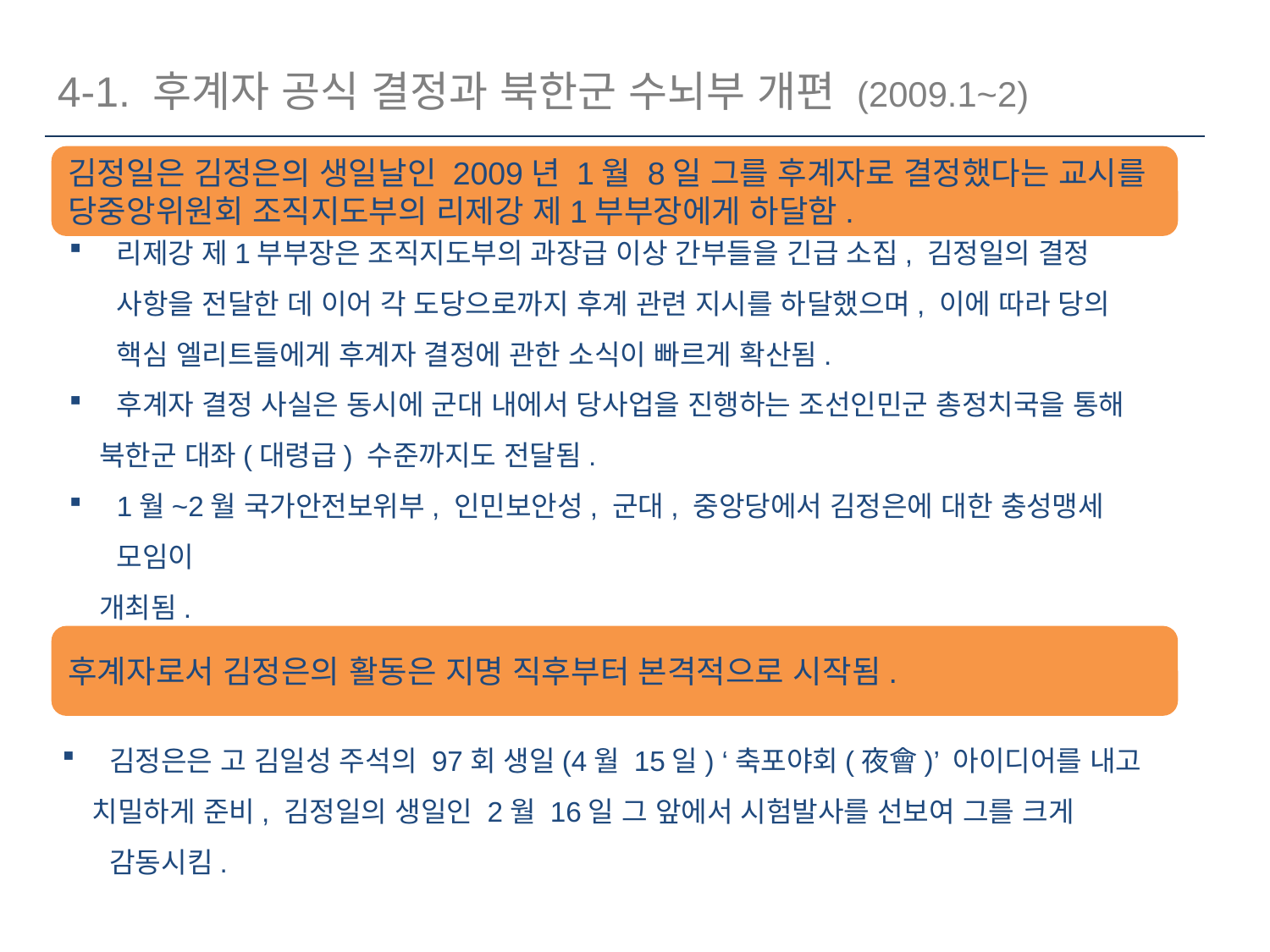

4-1. 후계자 공식 결정과 북한군 수뇌부 개편 (2009.1~2)
김정일은 김정은의 생일날인 2009년 1월 8일 그를 후계자로 결정했다는 교시를
당중앙위원회 조직지도부의 리제강 제1부부장에게 하달함.
리제강 제1부부장은 조직지도부의 과장급 이상 간부들을 긴급 소집, 김정일의 결정 사항을 전달한 데 이어 각 도당으로까지 후계 관련 지시를 하달했으며, 이에 따라 당의 핵심 엘리트들에게 후계자 결정에 관한 소식이 빠르게 확산됨.
후계자 결정 사실은 동시에 군대 내에서 당사업을 진행하는 조선인민군 총정치국을 통해
   북한군 대좌(대령급) 수준까지도 전달됨.
1월~2월 국가안전보위부, 인민보안성, 군대, 중앙당에서 김정은에 대한 충성맹세 모임이
   개최됨.
후계자로서 김정은의 활동은 지명 직후부터 본격적으로 시작됨.
김정은은 고 김일성 주석의 97회 생일(4월 15일) ‘축포야회(夜會)’ 아이디어를 내고
   치밀하게 준비, 김정일의 생일인 2월 16일 그 앞에서 시험발사를 선보여 그를 크게 감동시킴.